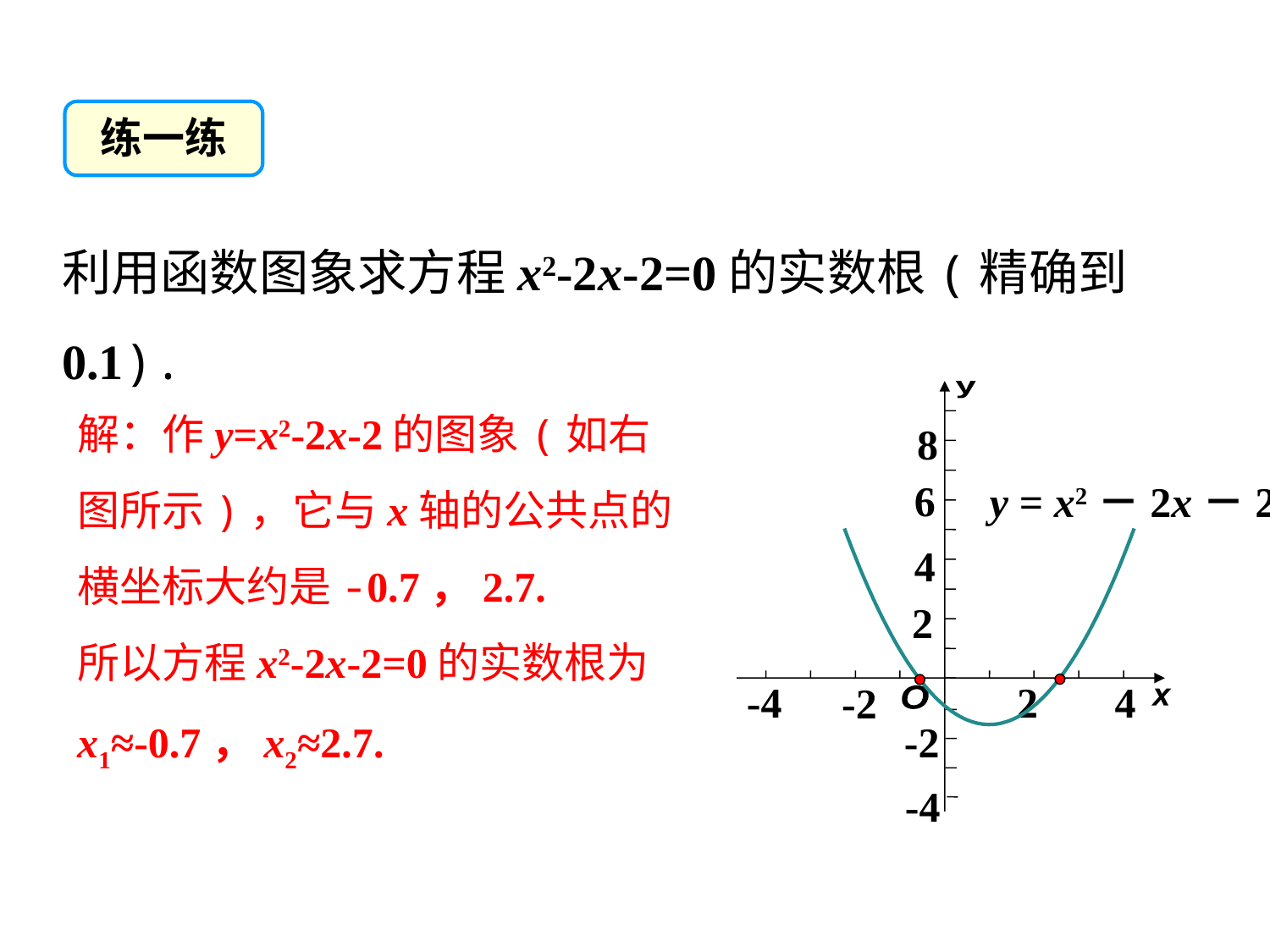

练一练
利用函数图象求方程x2-2x-2=0的实数根(精确到0.1).
解：作y=x2-2x-2的图象(如右图所示)，它与x轴的公共点的横坐标大约是-0.7，2.7.
所以方程x2-2x-2=0的实数根为
x1≈-0.7，x2≈2.7.

y

8

6

4

2

-4
2
4
　-2

O
x

-2

-4

y = x2－2x－2